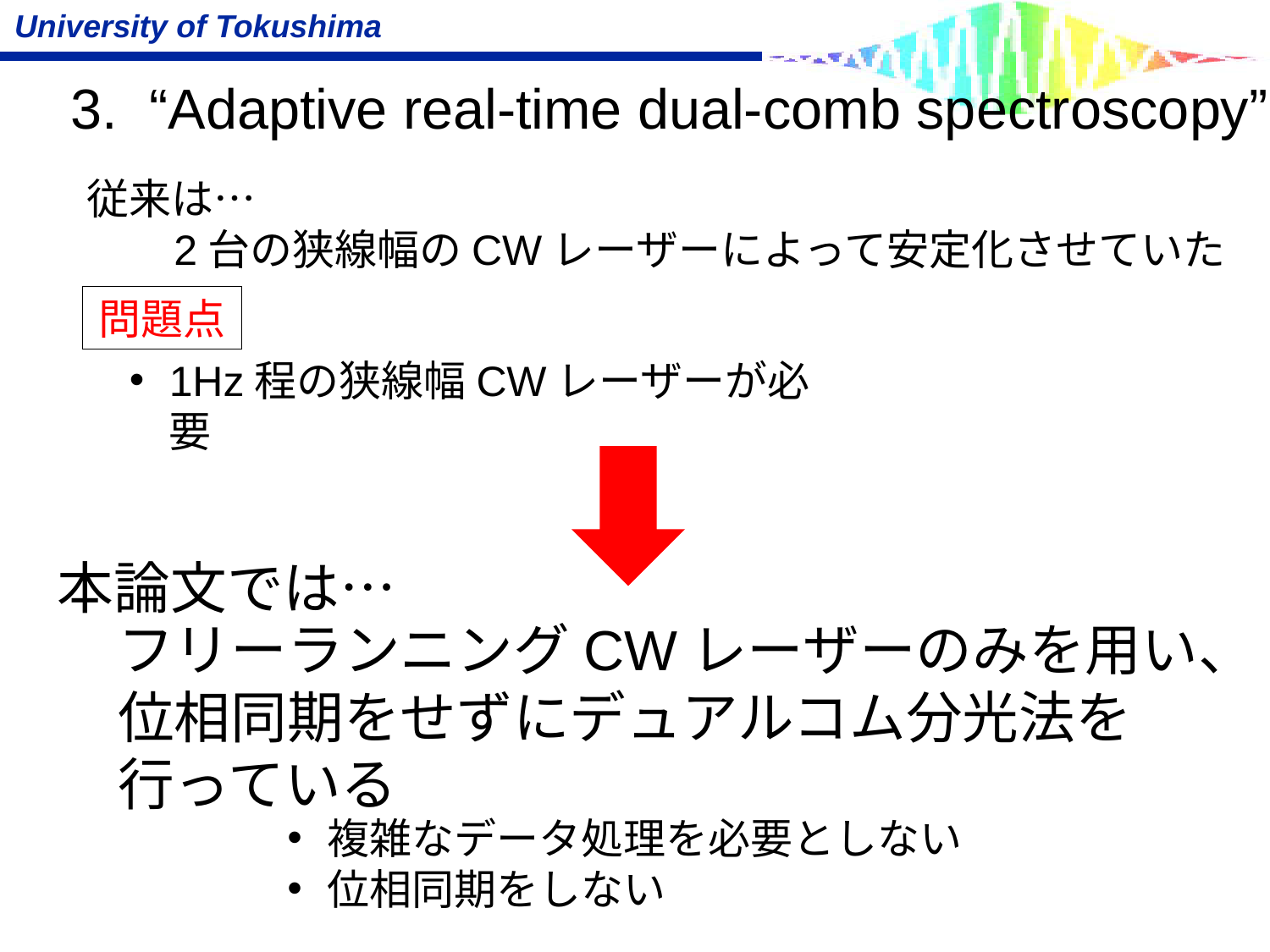

3.  “Adaptive real-time dual-comb spectroscopy”
従来は…
2台の狭線幅のCWレーザーによって安定化させていた
問題点
1Hz程の狭線幅CWレーザーが必要

本論文では…
フリーランニングCWレーザーのみを用い、位相同期をせずにデュアルコム分光法を行っている
複雑なデータ処理を必要としない
位相同期をしない